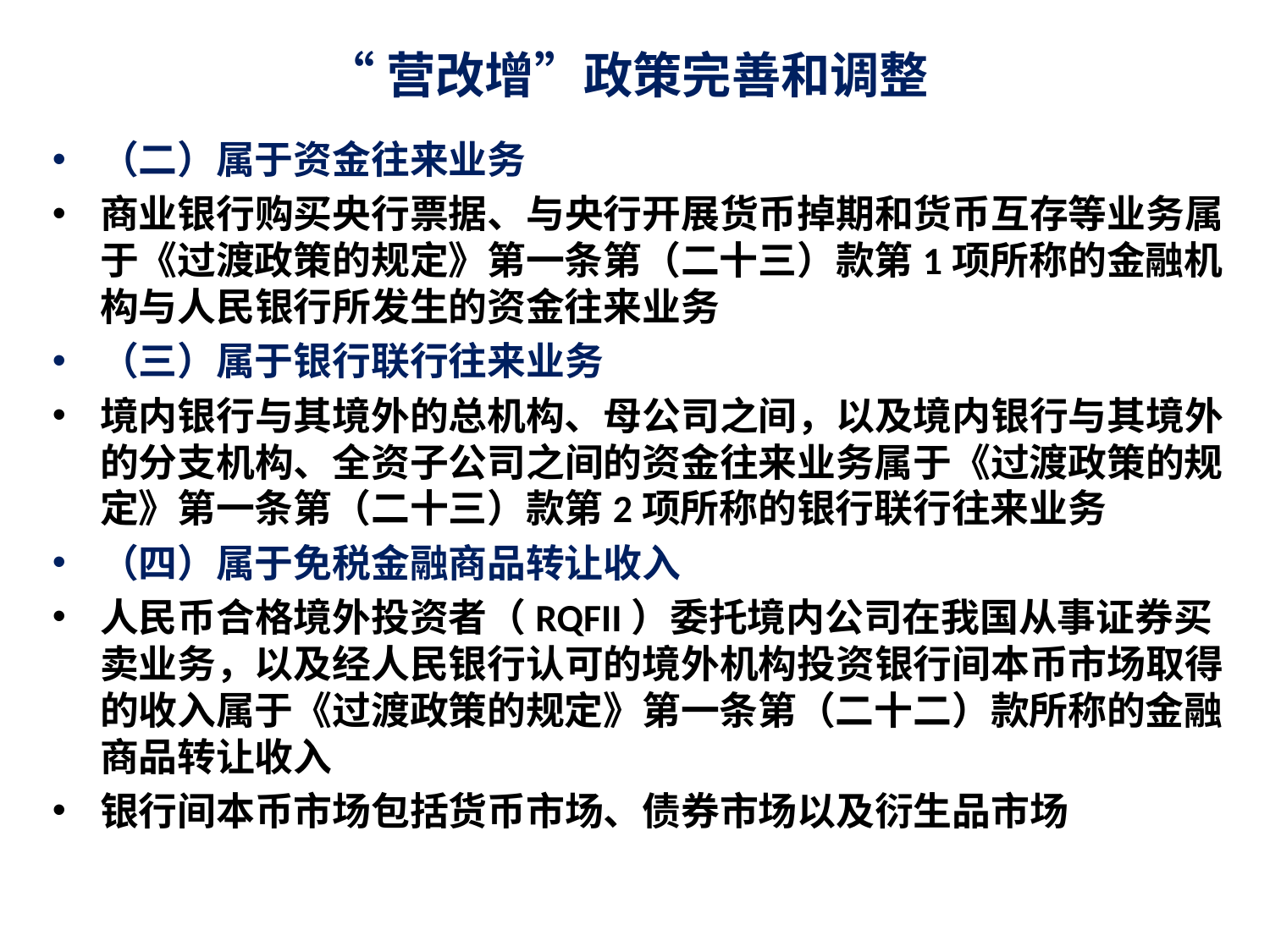

# “营改增”政策完善和调整
（二）属于资金往来业务
商业银行购买央行票据、与央行开展货币掉期和货币互存等业务属于《过渡政策的规定》第一条第（二十三）款第1项所称的金融机构与人民银行所发生的资金往来业务
（三）属于银行联行往来业务
境内银行与其境外的总机构、母公司之间，以及境内银行与其境外的分支机构、全资子公司之间的资金往来业务属于《过渡政策的规定》第一条第（二十三）款第2项所称的银行联行往来业务
（四）属于免税金融商品转让收入
人民币合格境外投资者（RQFII）委托境内公司在我国从事证券买卖业务，以及经人民银行认可的境外机构投资银行间本币市场取得的收入属于《过渡政策的规定》第一条第（二十二）款所称的金融商品转让收入
银行间本币市场包括货币市场、债券市场以及衍生品市场